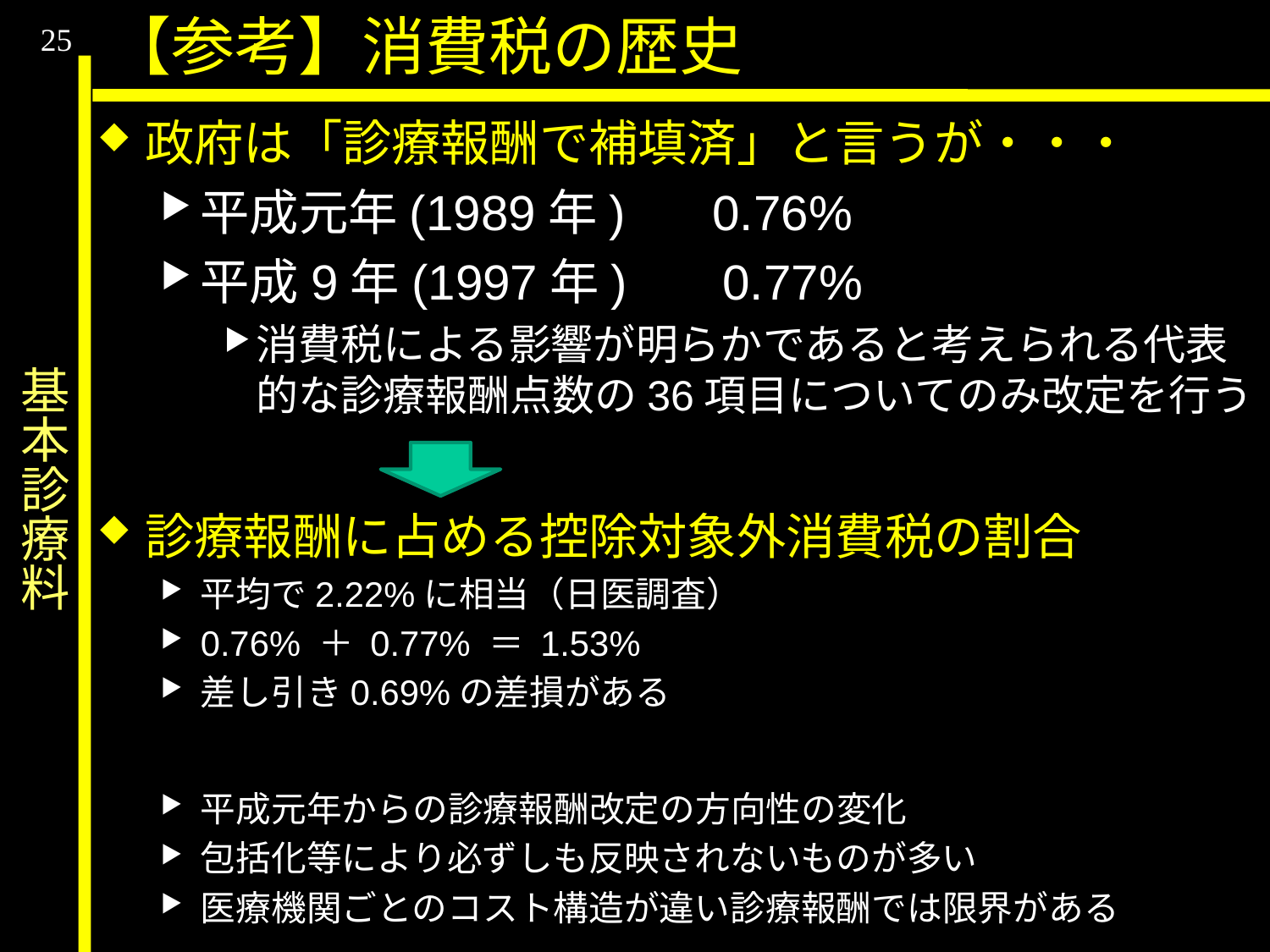

25
【参考】消費税の歴史

政府は「診療報酬で補填済」と言うが・・・
平成元年(1989年) 　0.76%
平成9年(1997年)　  0.77%
消費税による影響が明らかであると考えられる代表的な診療報酬点数の36項目についてのみ改定を行う

診療報酬に占める控除対象外消費税の割合
平均で2.22%に相当（日医調査）
0.76% ＋ 0.77% ＝ 1.53%
差し引き0.69%の差損がある

平成元年からの診療報酬改定の方向性の変化
包括化等により必ずしも反映されないものが多い
医療機関ごとのコスト構造が違い診療報酬では限界がある
# 基本診療料